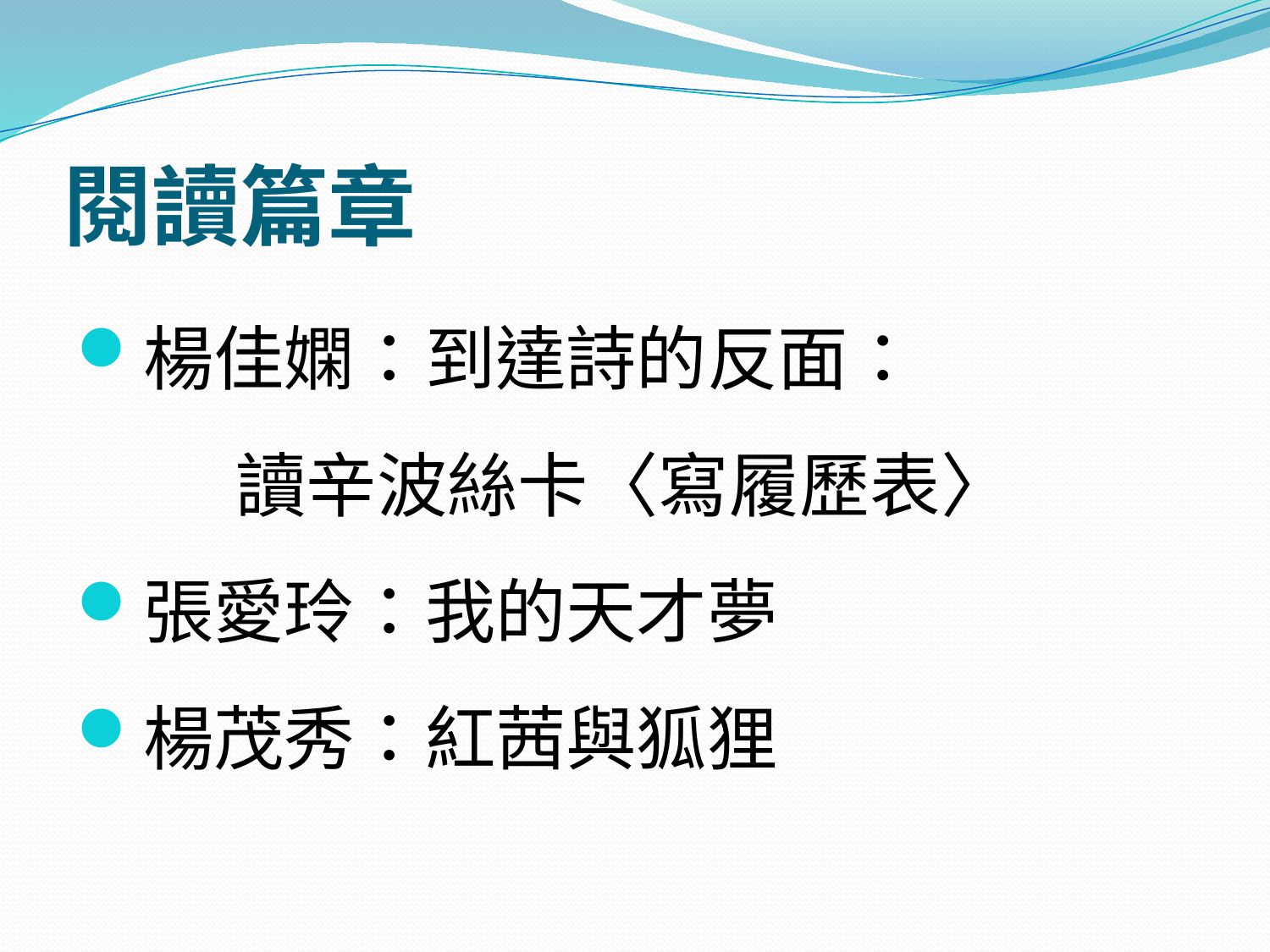

# 閱讀篇章
楊佳嫻：到達詩的反面：
         讀辛波絲卡〈寫履歷表〉
張愛玲：我的天才夢
楊茂秀：紅茜與狐狸